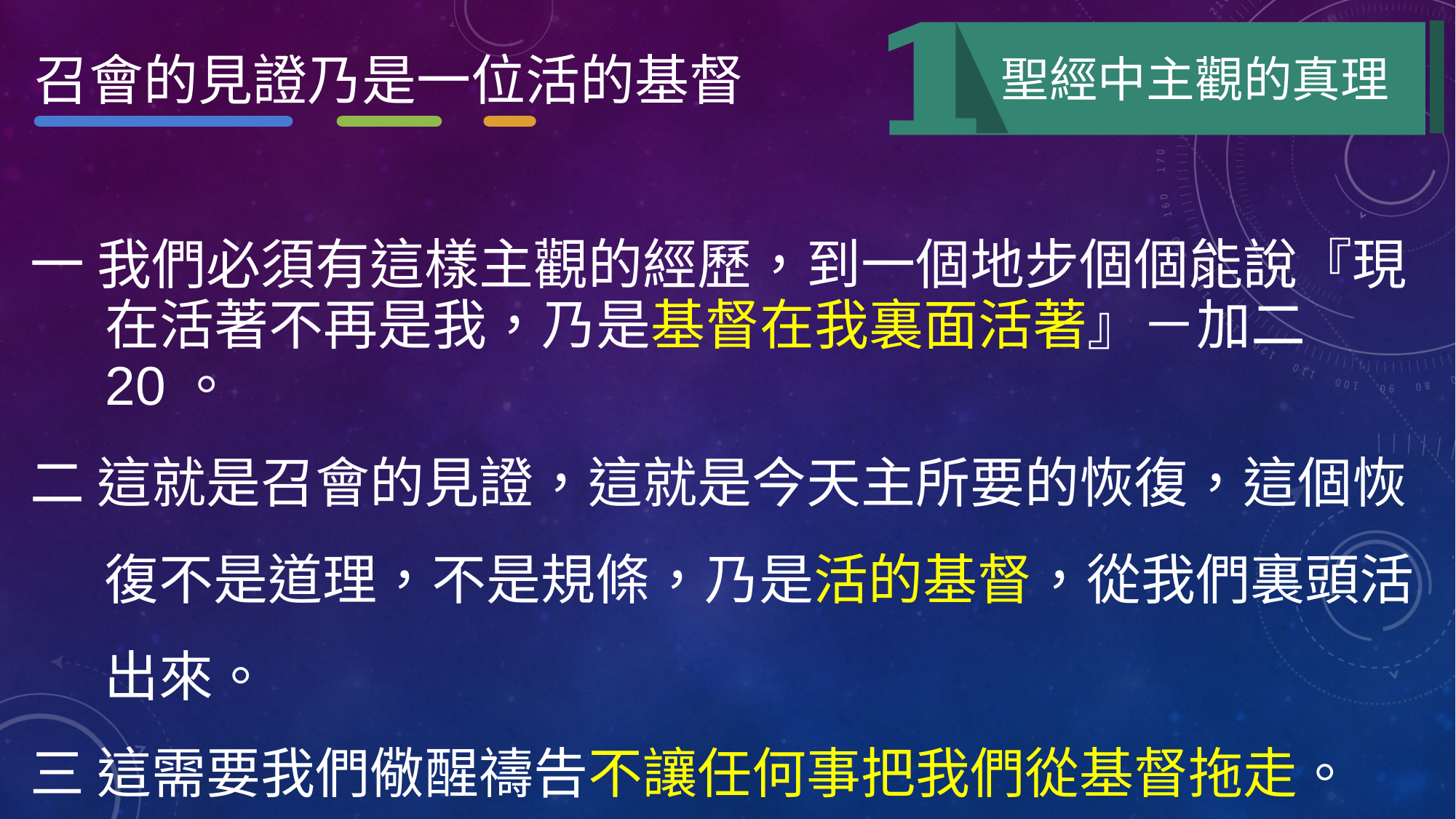

召會的見證乃是一位活的基督
聖經中主觀的真理

一 我們必須有這樣主觀的經歷，到一個地步個個能說『現在活著不再是我，乃是基督在我裏面活著』－加二20。
二 這就是召會的見證，這就是今天主所要的恢復，這個恢
     復不是道理，不是規條，乃是活的基督，從我們裏頭活
     出來。
三 這需要我們儆醒禱告不讓任何事把我們從基督拖走。